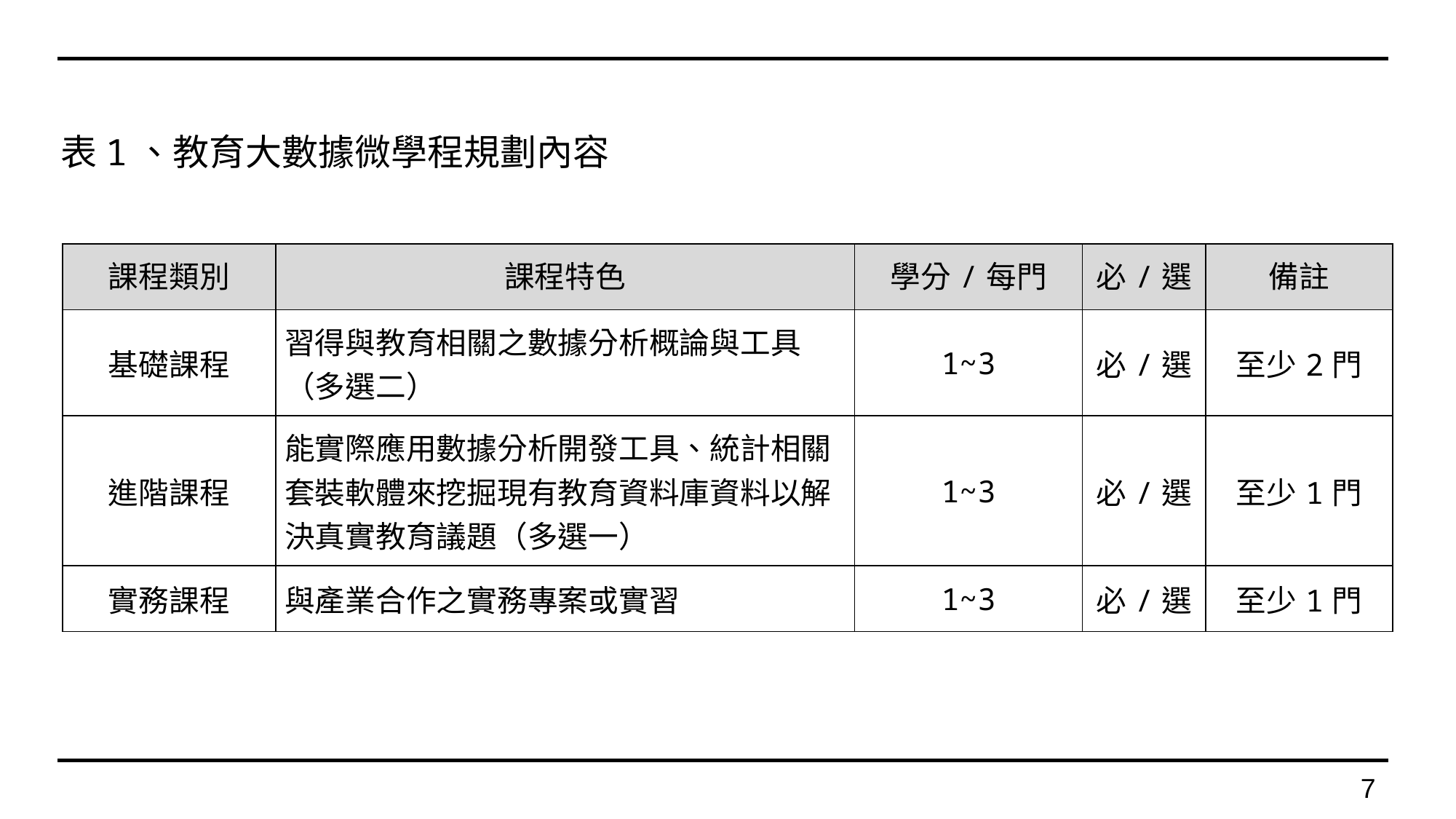

表1、教育大數據微學程規劃內容
| 課程類別 | 課程特色 | 學分/每門 | 必/選 | 備註 |
| --- | --- | --- | --- | --- |
| 基礎課程 | 習得與教育相關之數據分析概論與工具（多選二） | 1~3 | 必/選 | 至少2門 |
| 進階課程 | 能實際應用數據分析開發工具、統計相關套裝軟體來挖掘現有教育資料庫資料以解決真實教育議題（多選一） | 1~3 | 必/選 | 至少1門 |
| 實務課程 | 與產業合作之實務專案或實習 | 1~3 | 必/選 | 至少1門 |
7